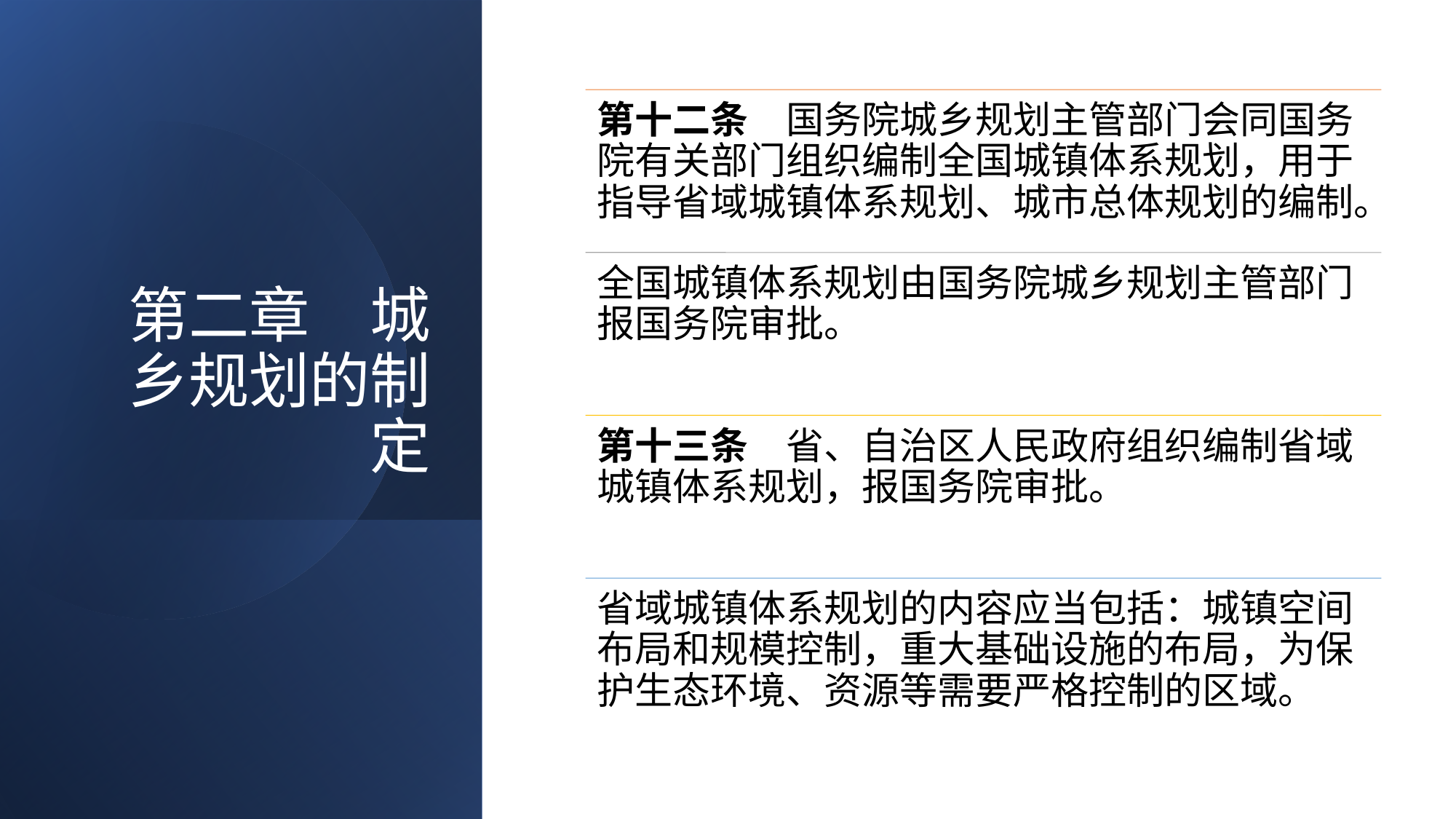

第十二条　国务院城乡规划主管部门会同国务院有关部门组织编制全国城镇体系规划，用于指导省域城镇体系规划、城市总体规划的编制。
全国城镇体系规划由国务院城乡规划主管部门报国务院审批。
第十三条　省、自治区人民政府组织编制省域城镇体系规划，报国务院审批。
省域城镇体系规划的内容应当包括：城镇空间布局和规模控制，重大基础设施的布局，为保护生态环境、资源等需要严格控制的区域。

# 第二章　城乡规划的制定